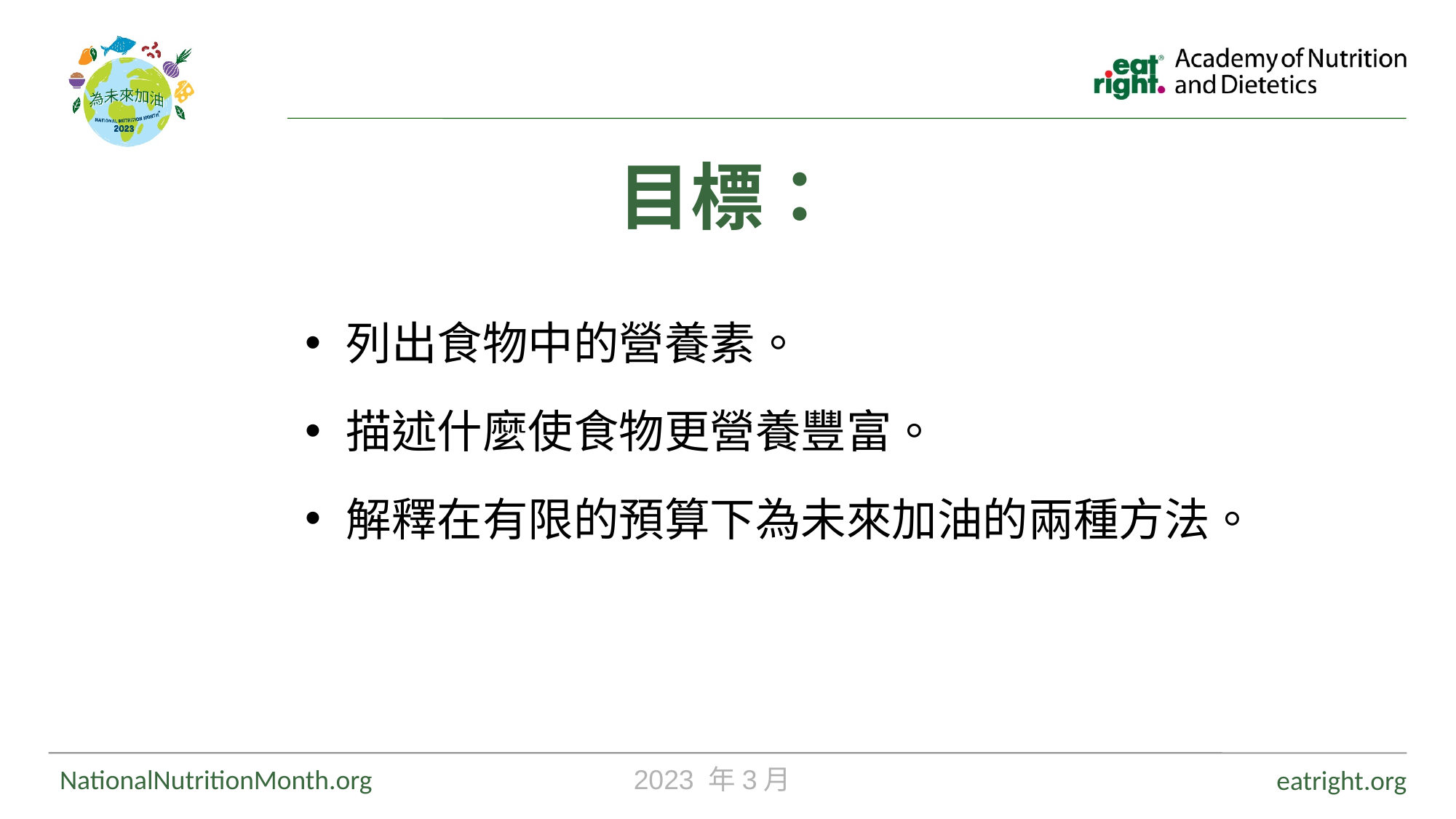

目標：
列出食物中的營養素。
描述什麼使食物更營養豐富。
解釋在有限的預算下為未來加油的兩種方法。